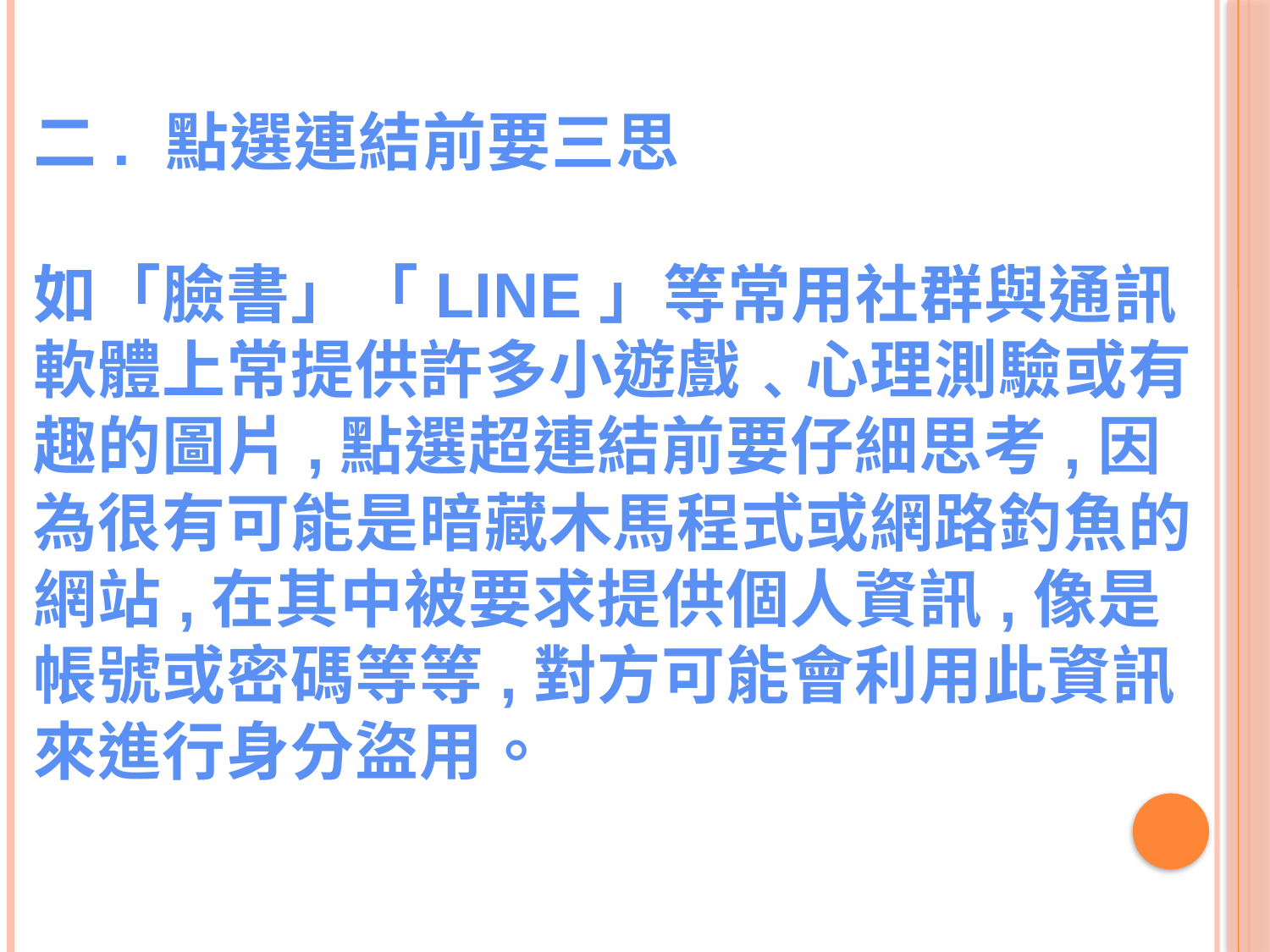

二. 點選連結前要三思

如「臉書」「LINE」等常用社群與通訊軟體上常提供許多小遊戲﹑心理測驗或有趣的圖片,點選超連結前要仔細思考,因為很有可能是暗藏木馬程式或網路釣魚的網站,在其中被要求提供個人資訊,像是帳號或密碼等等,對方可能會利用此資訊來進行身分盜用。